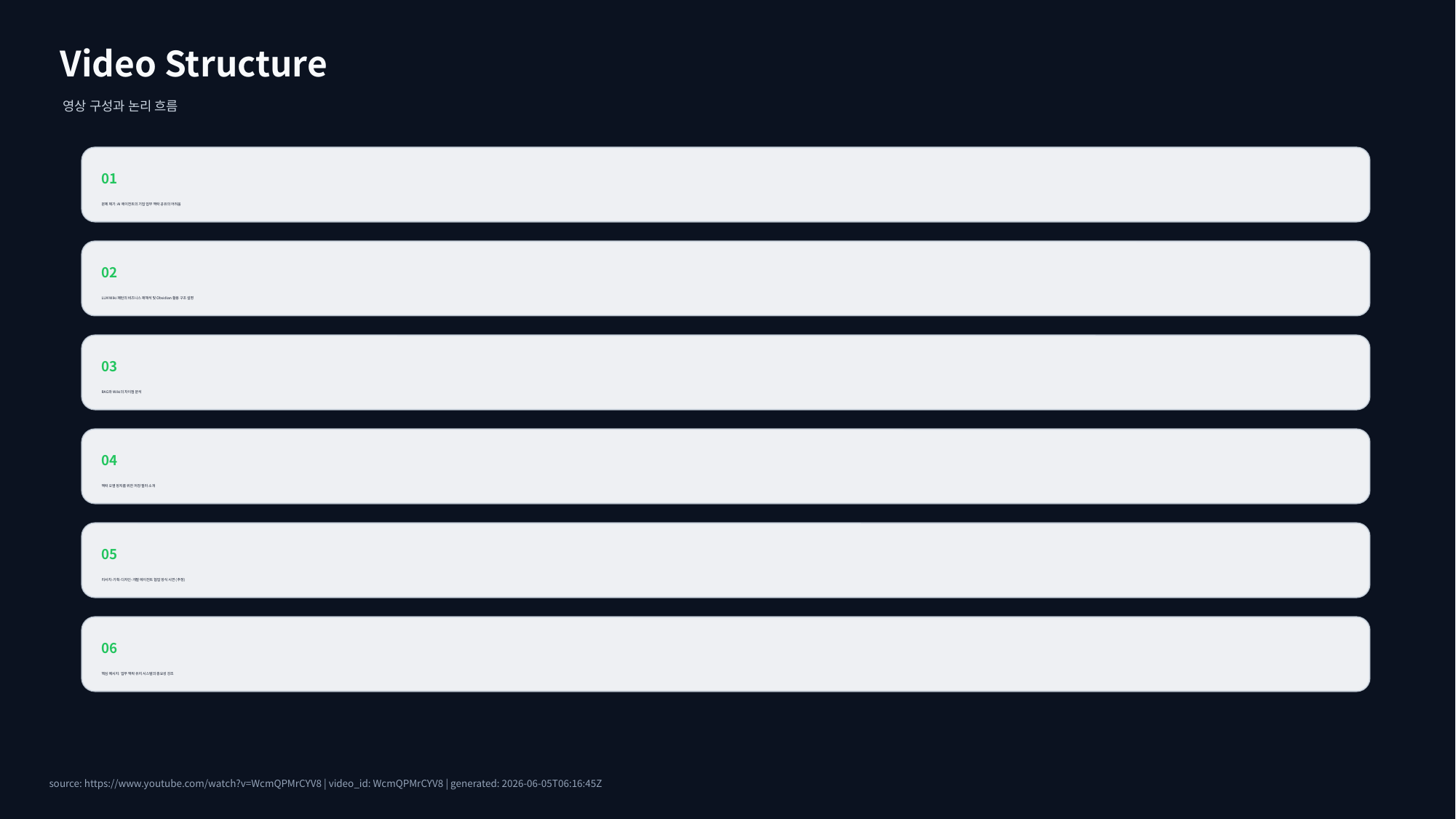

Video Structure
영상 구성과 논리 흐름

01
문제 제기: AI 에이전트의 기업 업무 맥락 공유의 어려움

02
LLM Wiki 패턴의 비즈니스 재해석 및 Obsidian 활용 구조 설명

03
RAG와 Wiki의 차이점 분석

04
맥락 오염 방지를 위한 저장 필터 소개

05
리서치-기획-디자인-개발 에이전트 협업 방식 시연 (추정)

06
핵심 메시지: 업무 맥락 유지 시스템의 중요성 강조
source: https://www.youtube.com/watch?v=WcmQPMrCYV8 | video_id: WcmQPMrCYV8 | generated: 2026-06-05T06:16:45Z